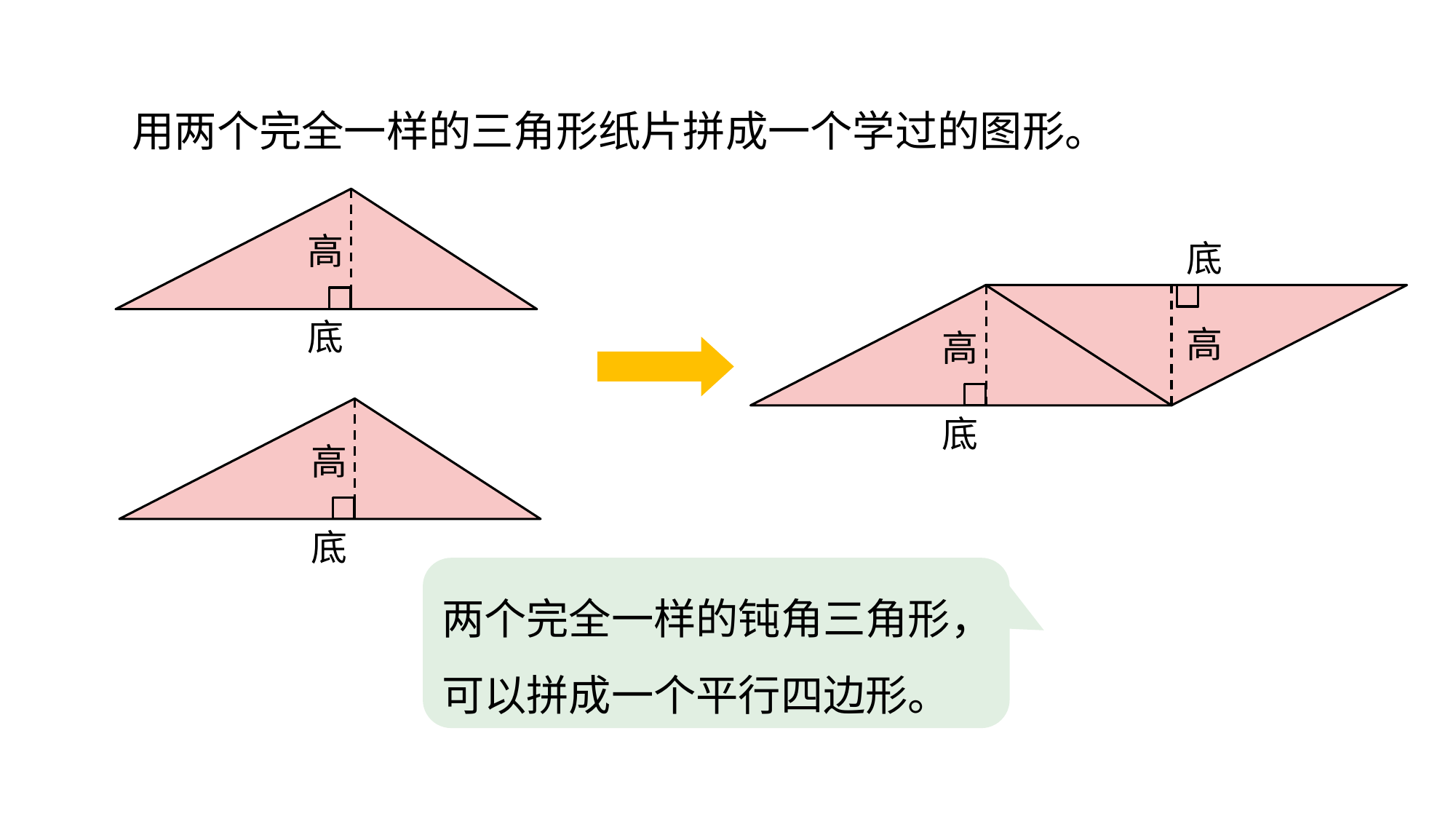

用两个完全一样的三角形纸片拼成一个学过的图形。

高

底

高

底

高

底

高

底
两个完全一样的钝角三角形，可以拼成一个平行四边形。